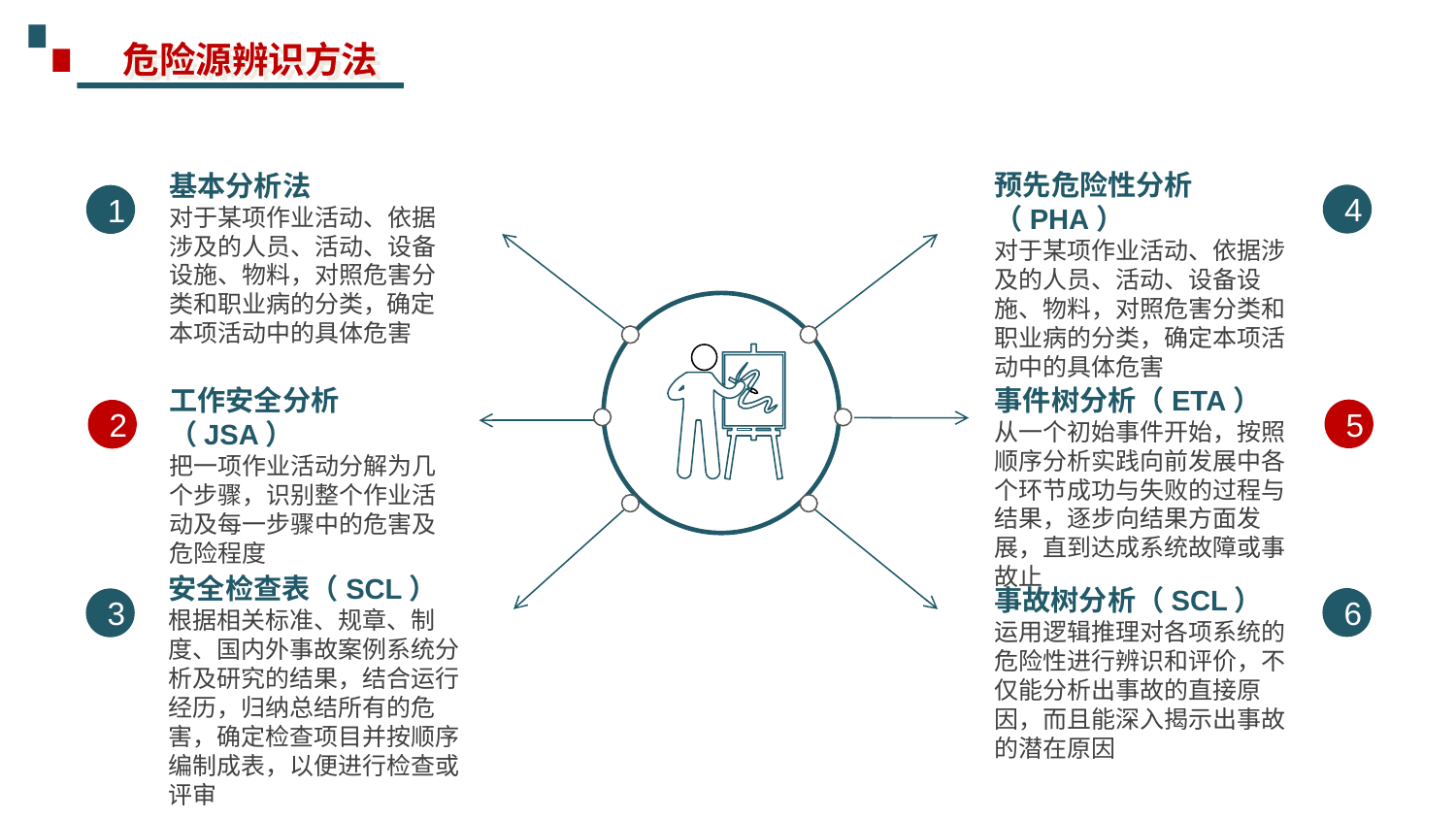

危险源辨识方法

预先危险性分析（PHA）
对于某项作业活动、依据涉及的人员、活动、设备设施、物料，对照危害分类和职业病的分类，确定本项活动中的具体危害
基本分析法
对于某项作业活动、依据涉及的人员、活动、设备设施、物料，对照危害分类和职业病的分类，确定本项活动中的具体危害
4
1

事件树分析（ETA）
从一个初始事件开始，按照顺序分析实践向前发展中各个环节成功与失败的过程与结果，逐步向结果方面发展，直到达成系统故障或事故止
工作安全分析（JSA）
把一项作业活动分解为几个步骤，识别整个作业活动及每一步骤中的危害及危险程度
5
2

安全检查表（SCL）
根据相关标准、规章、制度、国内外事故案例系统分析及研究的结果，结合运行经历，归纳总结所有的危害，确定检查项目并按顺序编制成表，以便进行检查或评审
事故树分析（SCL）
运用逻辑推理对各项系统的危险性进行辨识和评价，不仅能分析出事故的直接原因，而且能深入揭示出事故的潜在原因
6
3
15